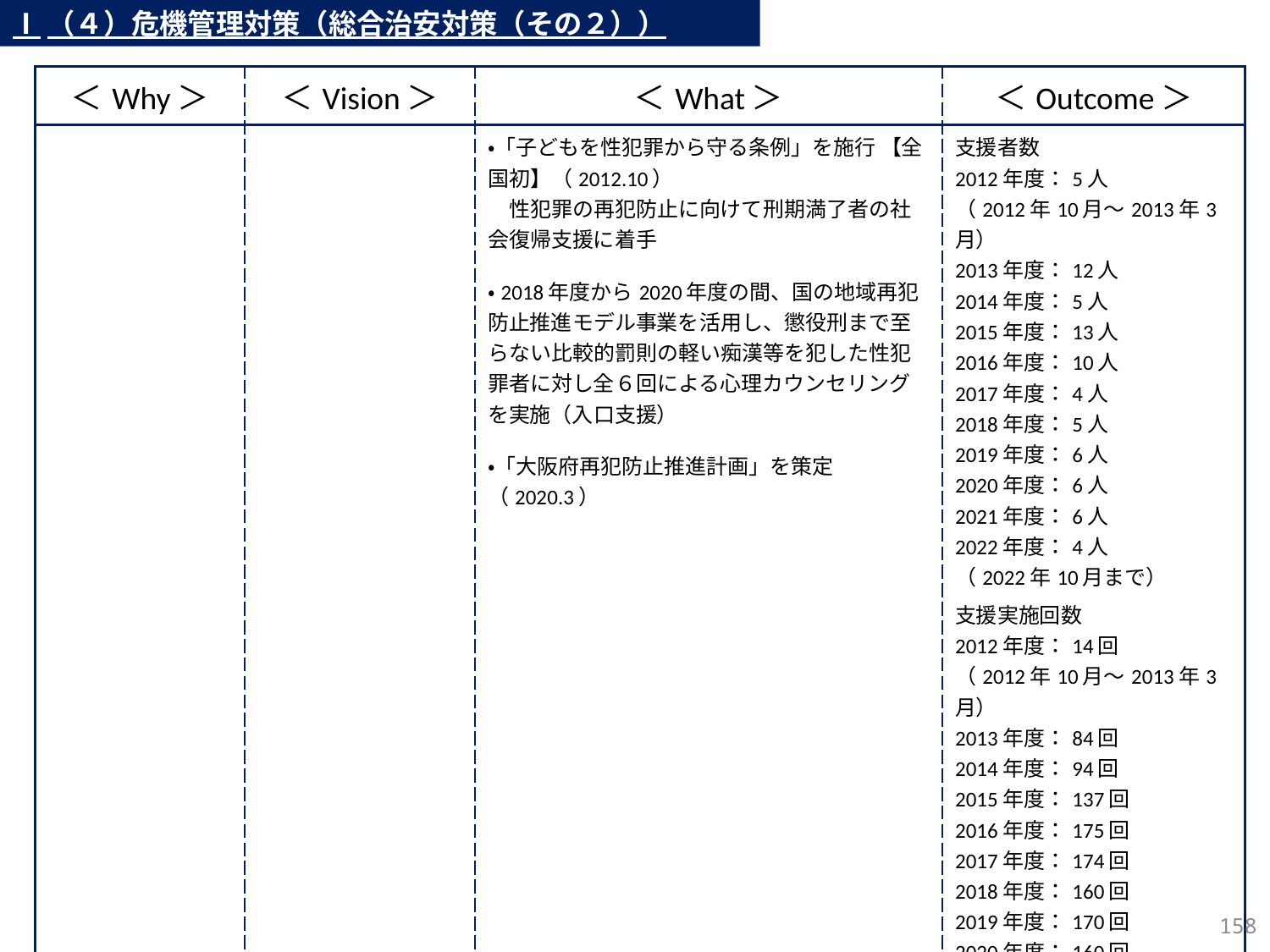

Ⅰ（４）危機管理対策（総合治安対策（その２））
| ＜Why＞ | ＜Vision＞ | ＜What＞ | ＜Outcome＞ |
| --- | --- | --- | --- |
|  |  | ・「子どもを性犯罪から守る条例」を施行 【全国初】（2012.10） 　性犯罪の再犯防止に向けて刑期満了者の社会復帰支援に着手 ・2018年度から2020年度の間、国の地域再犯防止推進モデル事業を活用し、懲役刑まで至らない比較的罰則の軽い痴漢等を犯した性犯罪者に対し全６回による心理カウンセリングを実施（入口支援） ・「大阪府再犯防止推進計画」を策定 （2020.3） | 支援者数 2012年度：5人 （2012年10月～2013年3月） 2013年度：12人 2014年度：5人 2015年度：13人 2016年度：10人 2017年度：4人 2018年度：5人 2019年度：6人 2020年度：6人 2021年度：6人 2022年度：4人 （2022年10月まで） 支援実施回数 2012年度：14回 （2012年10月～2013年3月） 2013年度：84回 2014年度：94回 2015年度：137回 2016年度：175回 2017年度：174回 2018年度：160回 2019年度：170回 2020年度：160回 2021年度：168回 2022年度：69回 （2022年10月まで） 支援者数（入口支援） 2018~2020年度：14人 |
158